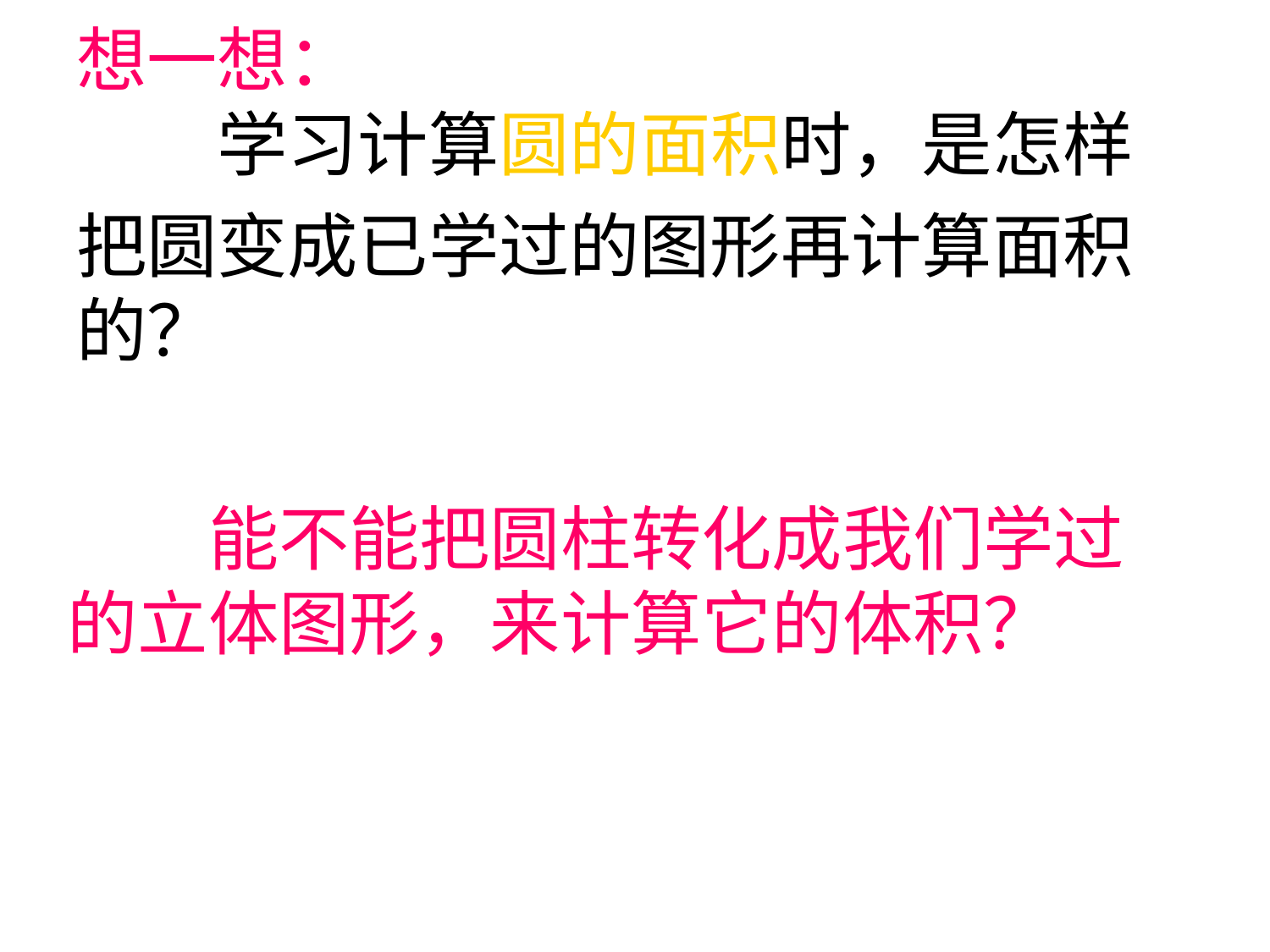

# 想一想： 　　学习计算圆的面积时，是怎样把圆变成已学过的图形再计算面积的？
　　能不能把圆柱转化成我们学过的立体图形，来计算它的体积？